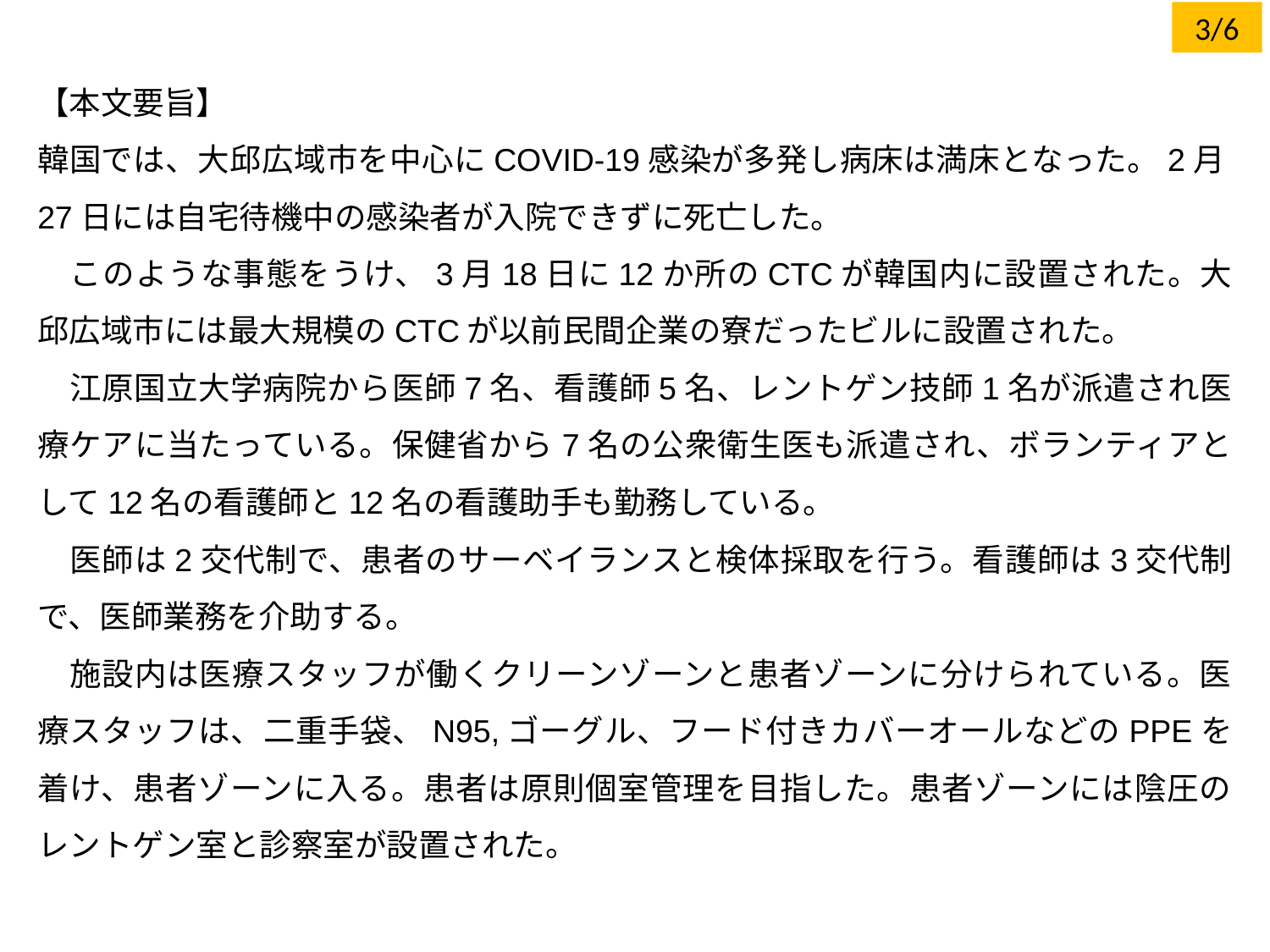

3/6
【本文要旨】
韓国では、大邱広域市を中心にCOVID-19感染が多発し病床は満床となった。2月27日には自宅待機中の感染者が入院できずに死亡した。
　このような事態をうけ、3月18日に12か所のCTCが韓国内に設置された。大邱広域市には最大規模のCTCが以前民間企業の寮だったビルに設置された。
　江原国立大学病院から医師7名、看護師5名、レントゲン技師1名が派遣され医療ケアに当たっている。保健省から7名の公衆衛生医も派遣され、ボランティアとして12名の看護師と12名の看護助手も勤務している。
　医師は2交代制で、患者のサーベイランスと検体採取を行う。看護師は3交代制で、医師業務を介助する。
　施設内は医療スタッフが働くクリーンゾーンと患者ゾーンに分けられている。医療スタッフは、二重手袋、N95,ゴーグル、フード付きカバーオールなどのPPEを着け、患者ゾーンに入る。患者は原則個室管理を目指した。患者ゾーンには陰圧のレントゲン室と診察室が設置された。